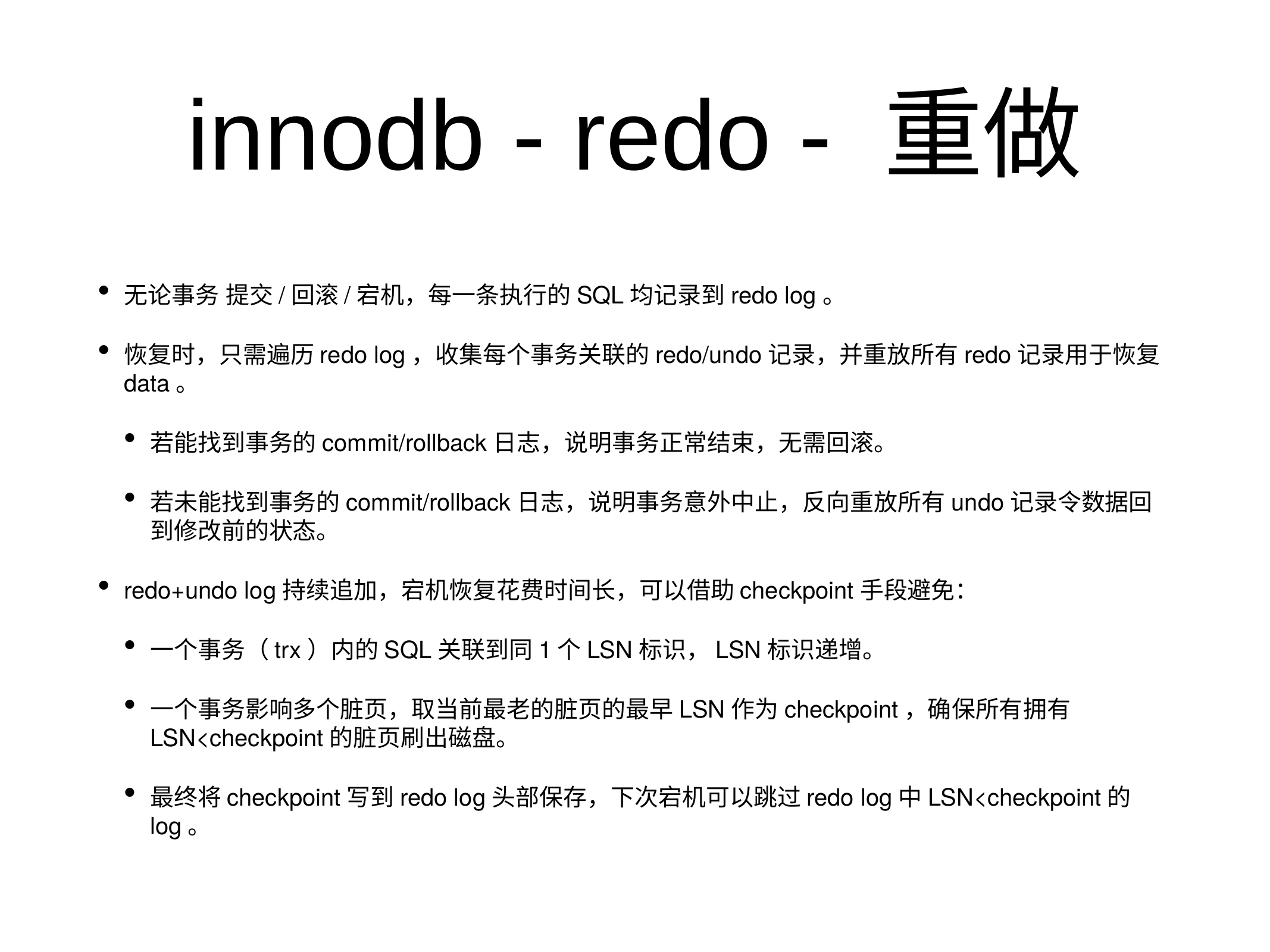

# innodb - redo - 重做
无论事务 提交/回滚/宕机，每一条执行的SQL均记录到redo log。
恢复时，只需遍历redo log，收集每个事务关联的redo/undo记录，并重放所有redo记录用于恢复data。
若能找到事务的commit/rollback日志，说明事务正常结束，无需回滚。
若未能找到事务的commit/rollback日志，说明事务意外中止，反向重放所有undo记录令数据回到修改前的状态。
redo+undo log持续追加，宕机恢复花费时间长，可以借助checkpoint手段避免：
一个事务（trx）内的SQL关联到同1个LSN标识，LSN标识递增。
一个事务影响多个脏页，取当前最老的脏页的最早LSN作为checkpoint，确保所有拥有LSN<checkpoint的脏页刷出磁盘。
最终将checkpoint写到redo log头部保存，下次宕机可以跳过redo log中LSN<checkpoint的log。